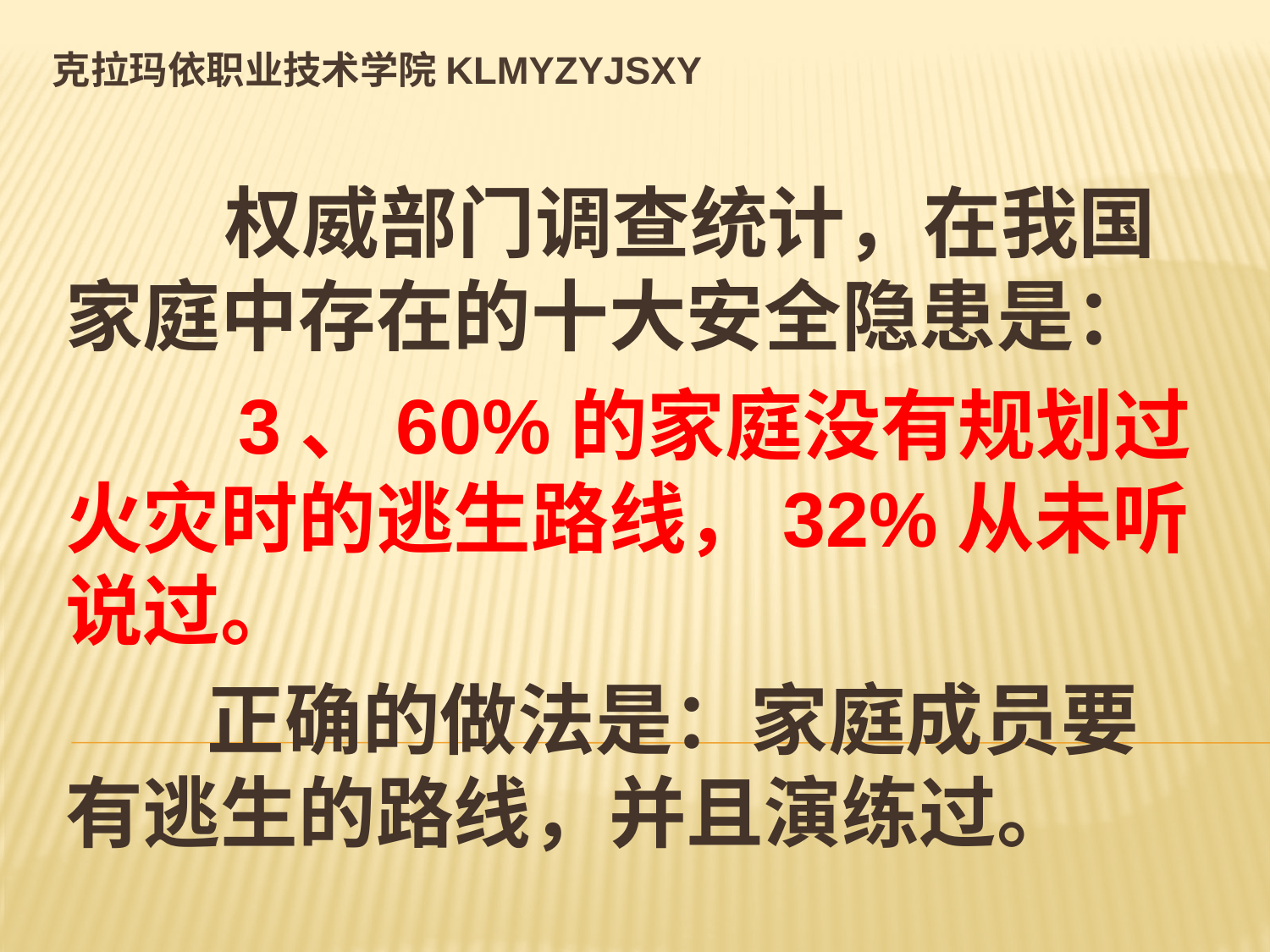

# 克拉玛依职业技术学院klmyzyjsxy
        权威部门调查统计，在我国家庭中存在的十大安全隐患是：
        3、60%的家庭没有规划过火灾时的逃生路线，32%从未听说过。
       正确的做法是：家庭成员要有逃生的路线，并且演练过。